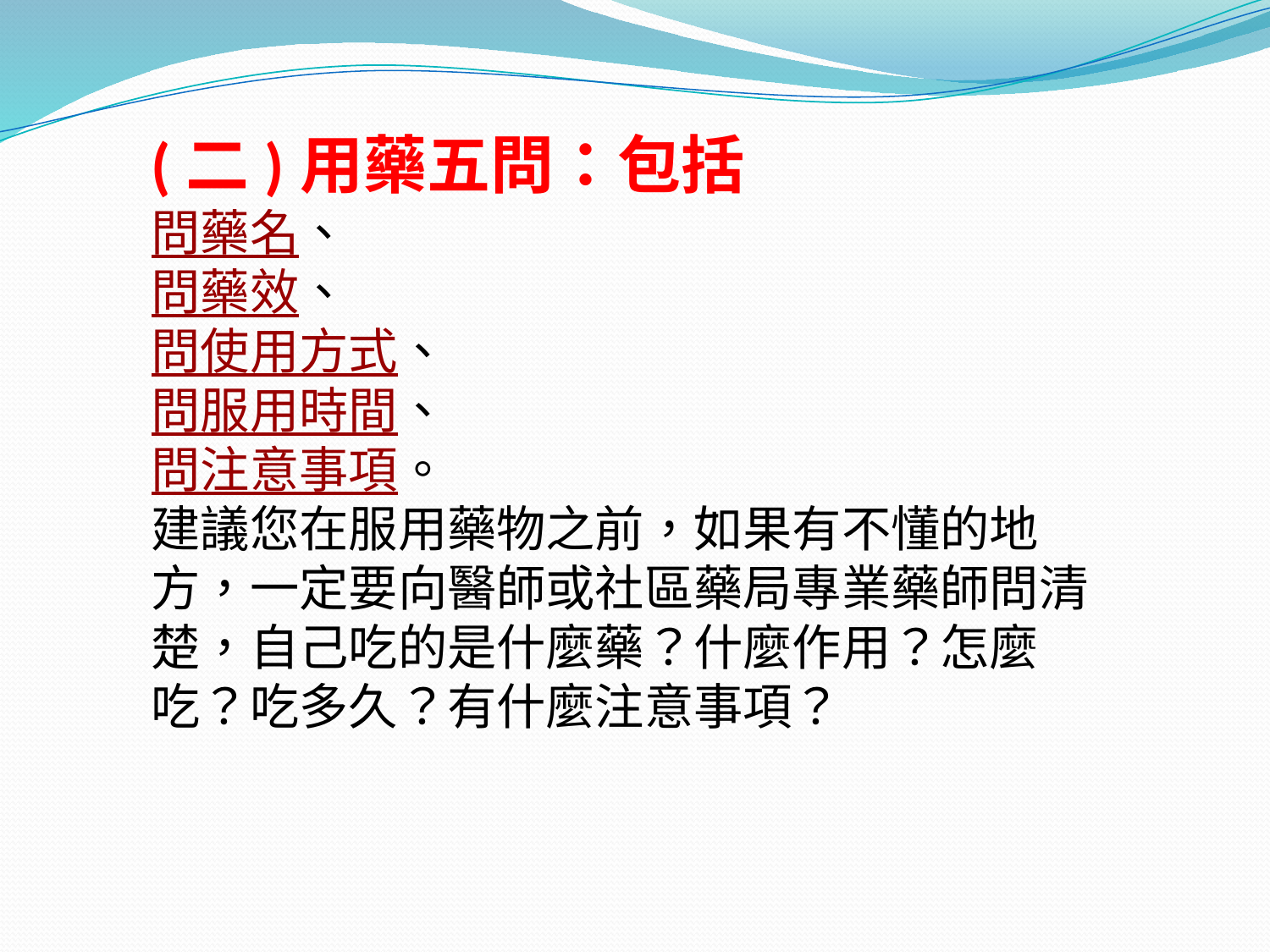

(二)用藥五問：包括
問藥名、
問藥效、
問使用方式、
問服用時間、
問注意事項。
建議您在服用藥物之前，如果有不懂的地方，一定要向醫師或社區藥局專業藥師問清楚，自己吃的是什麼藥？什麼作用？怎麼吃？吃多久？有什麼注意事項？